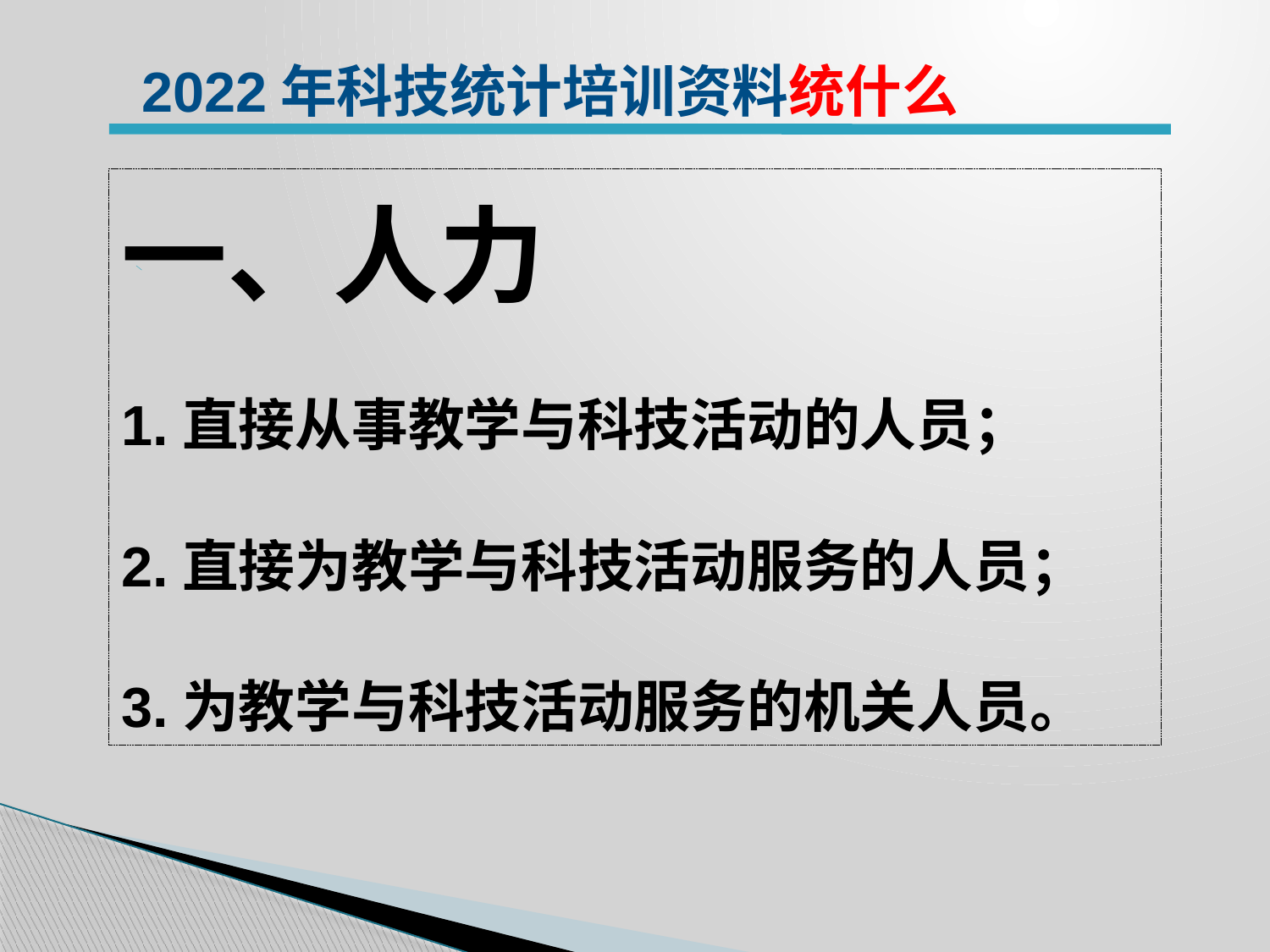

2022年科技统计培训资料统什么
一、人力
1.直接从事教学与科技活动的人员；
2.直接为教学与科技活动服务的人员；
3.为教学与科技活动服务的机关人员。